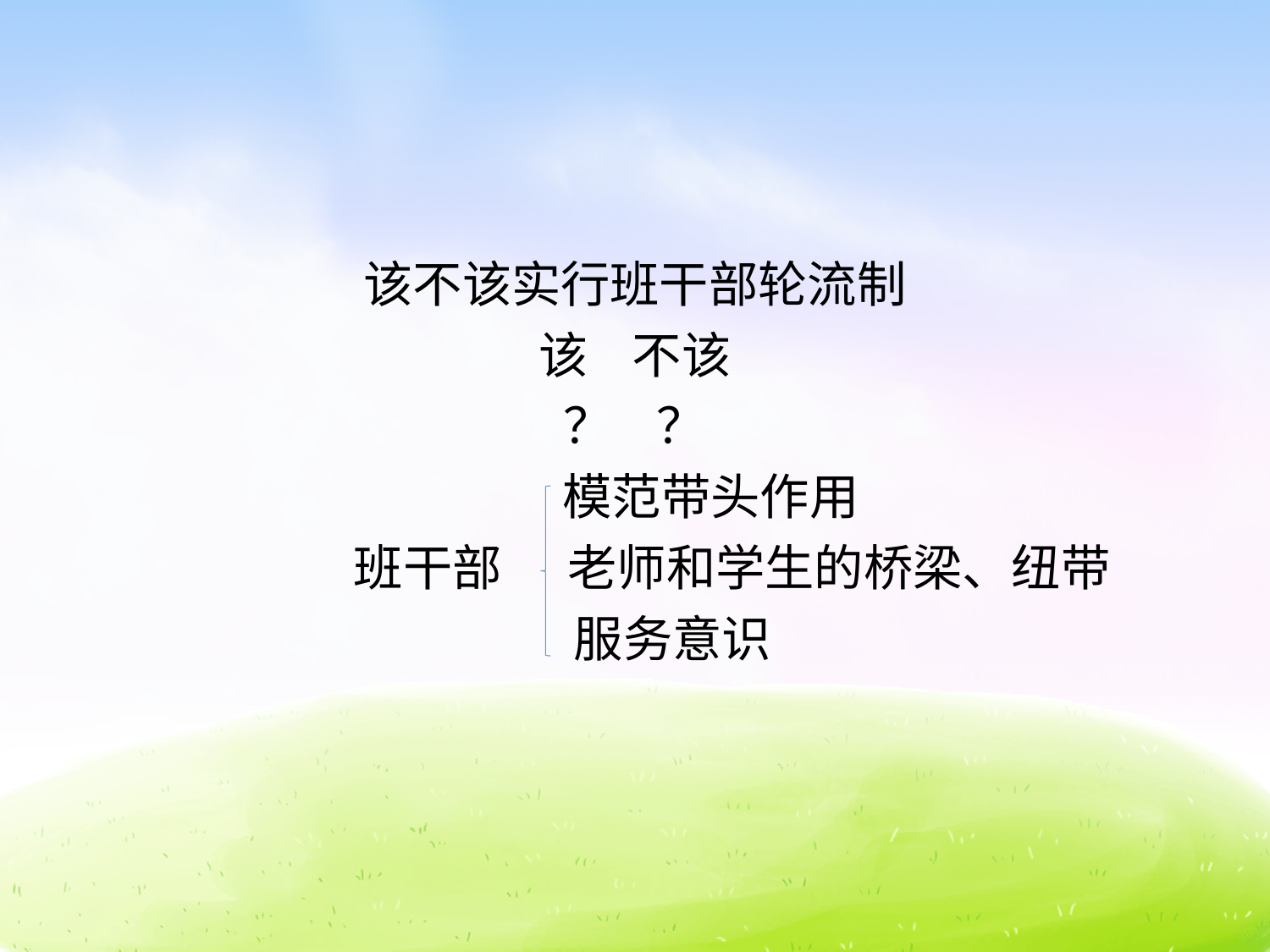

#
该不该实行班干部轮流制
该    不该
？    ？
                                         模范带头作用
                      班干部      老师和学生的桥梁、纽带
                                          服务意识